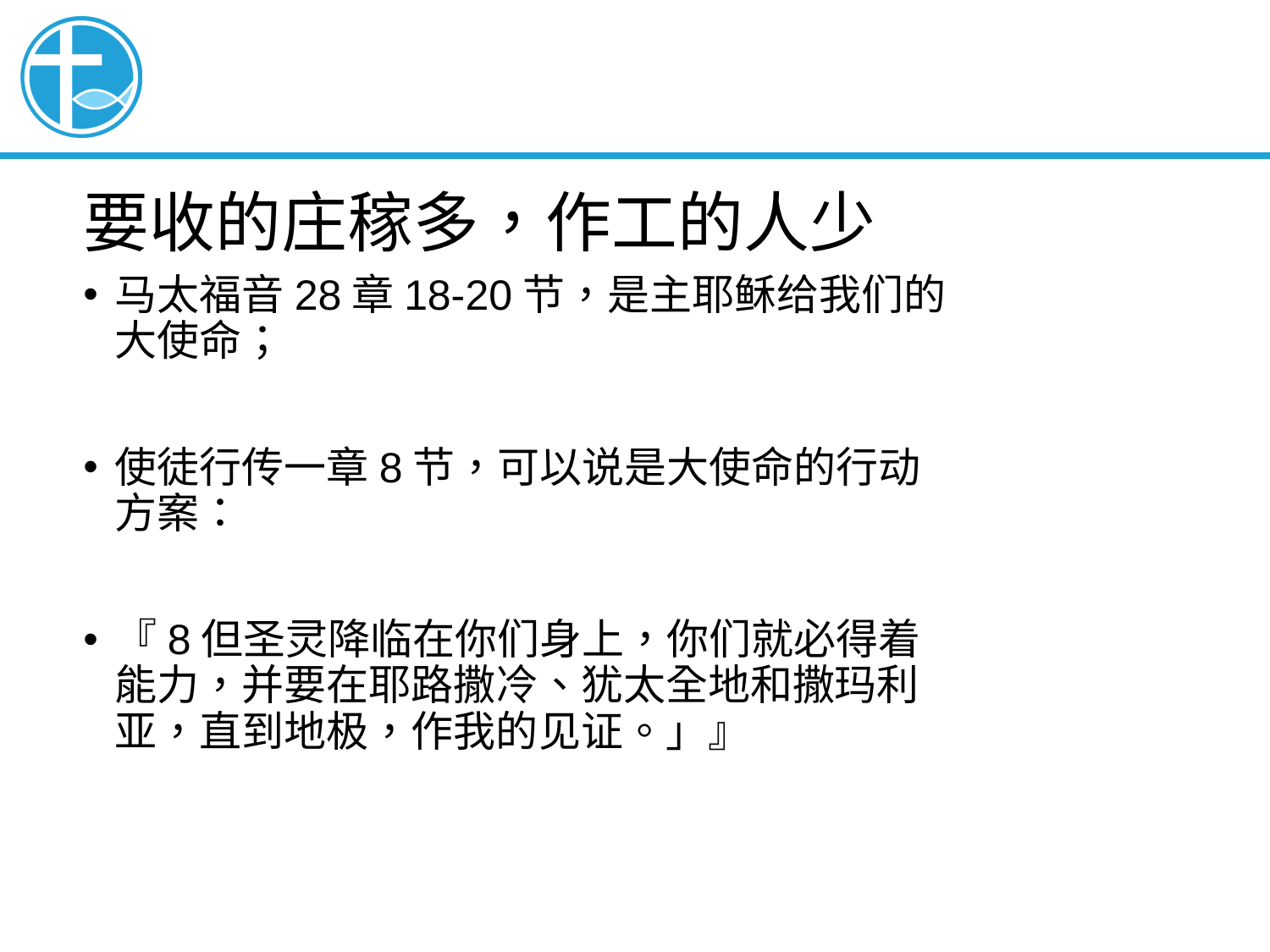

# 要收的庄稼多，作工的人少
马太福音28章18-20节，是主耶稣给我们的大使命；

使徒行传一章8节，可以说是大使命的行动方案：

『8但圣灵降临在你们身上，你们就必得着能力，并要在耶路撒冷、犹太全地和撒玛利亚，直到地极，作我的见证。」』